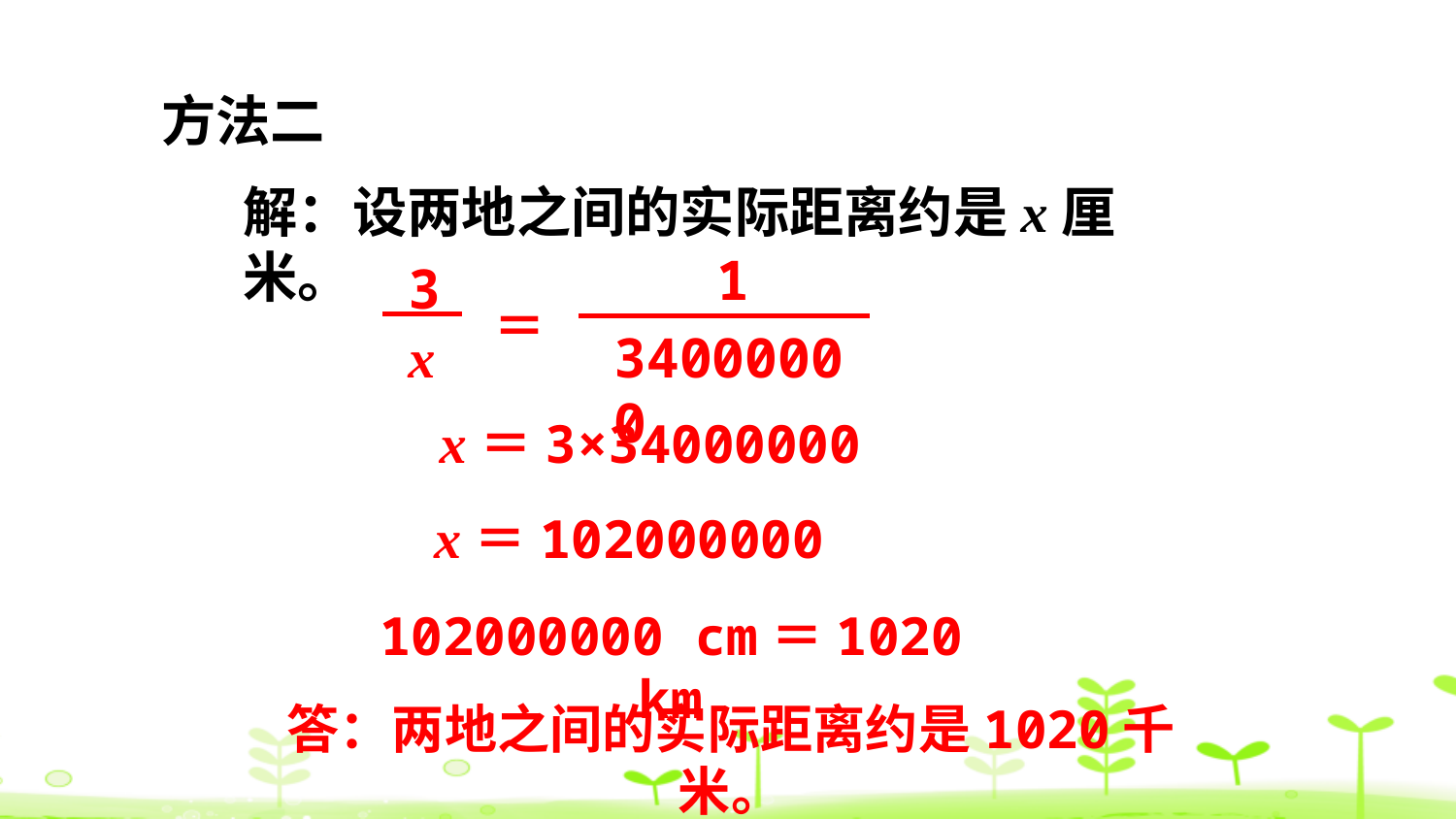

方法二
解：设两地之间的实际距离约是x厘米。
1
34000000
3
x
＝
x＝3×34000000
x＝102000000
102000000 cm＝1020 km
答：两地之间的实际距离约是1020千米。